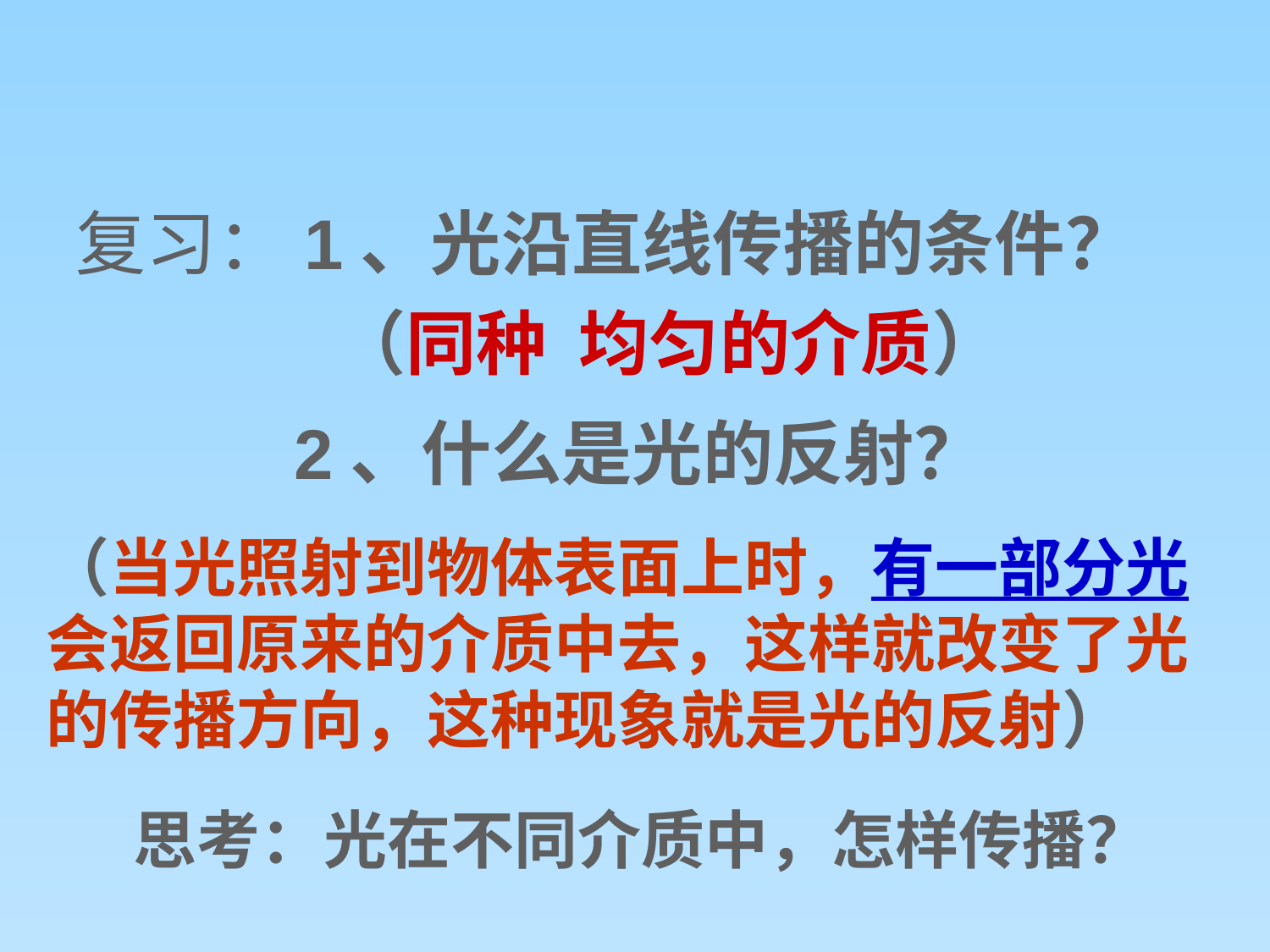

复习：1、光沿直线传播的条件？

（同种  均匀的介质）
     2、什么是光的反射？
（当光照射到物体表面上时，有一部分光会返回原来的介质中去，这样就改变了光的传播方向，这种现象就是光的反射）
思考：光在不同介质中，怎样传播？